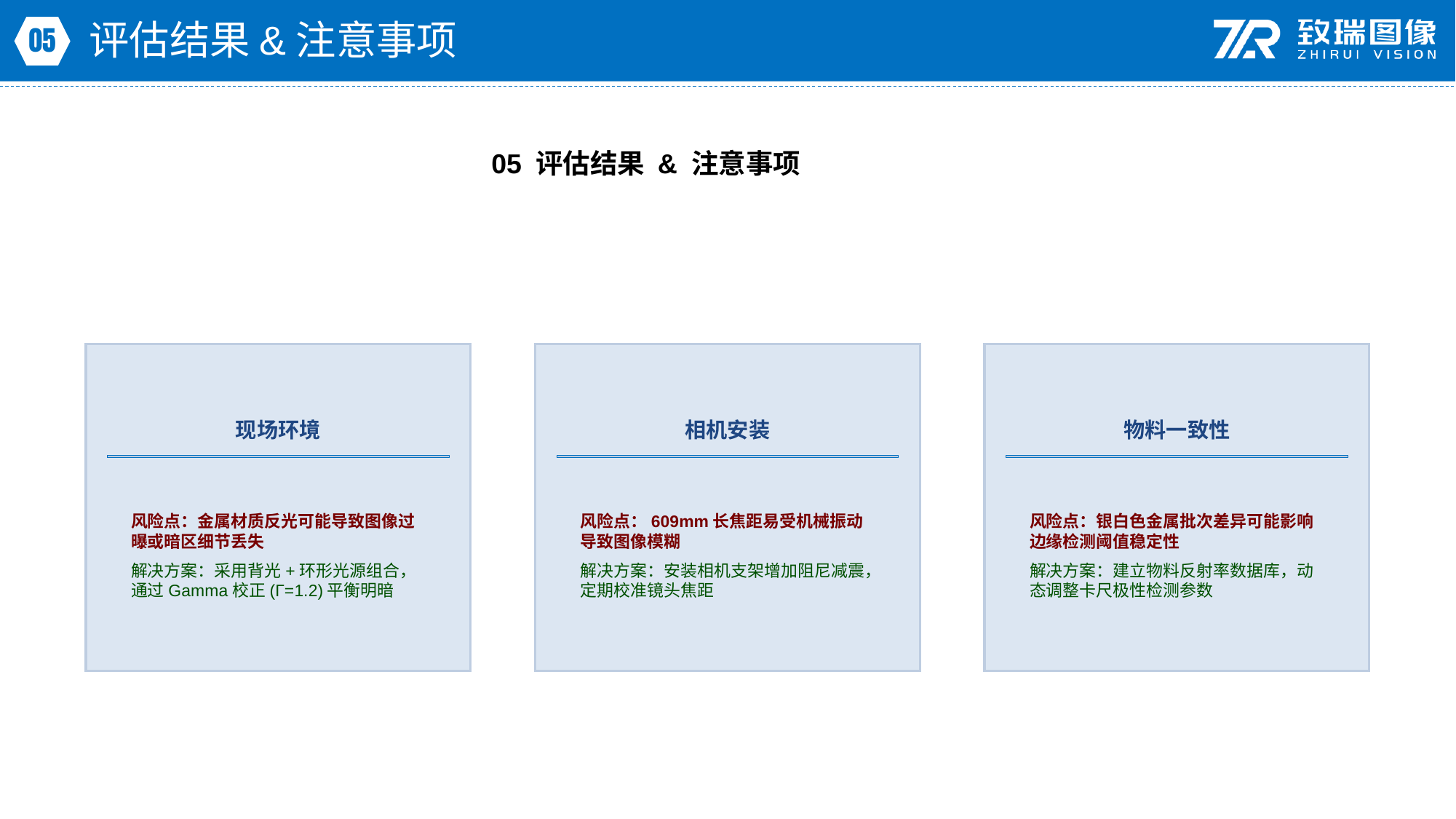

评估结果&注意事项
05

05 评估结果 & 注意事项

现场环境

相机安装

物料一致性

风险点：金属材质反光可能导致图像过曝或暗区细节丢失
解决方案：采用背光+环形光源组合，通过Gamma校正(Γ=1.2)平衡明暗

风险点：609mm长焦距易受机械振动导致图像模糊
解决方案：安装相机支架增加阻尼减震，定期校准镜头焦距

风险点：银白色金属批次差异可能影响边缘检测阈值稳定性
解决方案：建立物料反射率数据库，动态调整卡尺极性检测参数